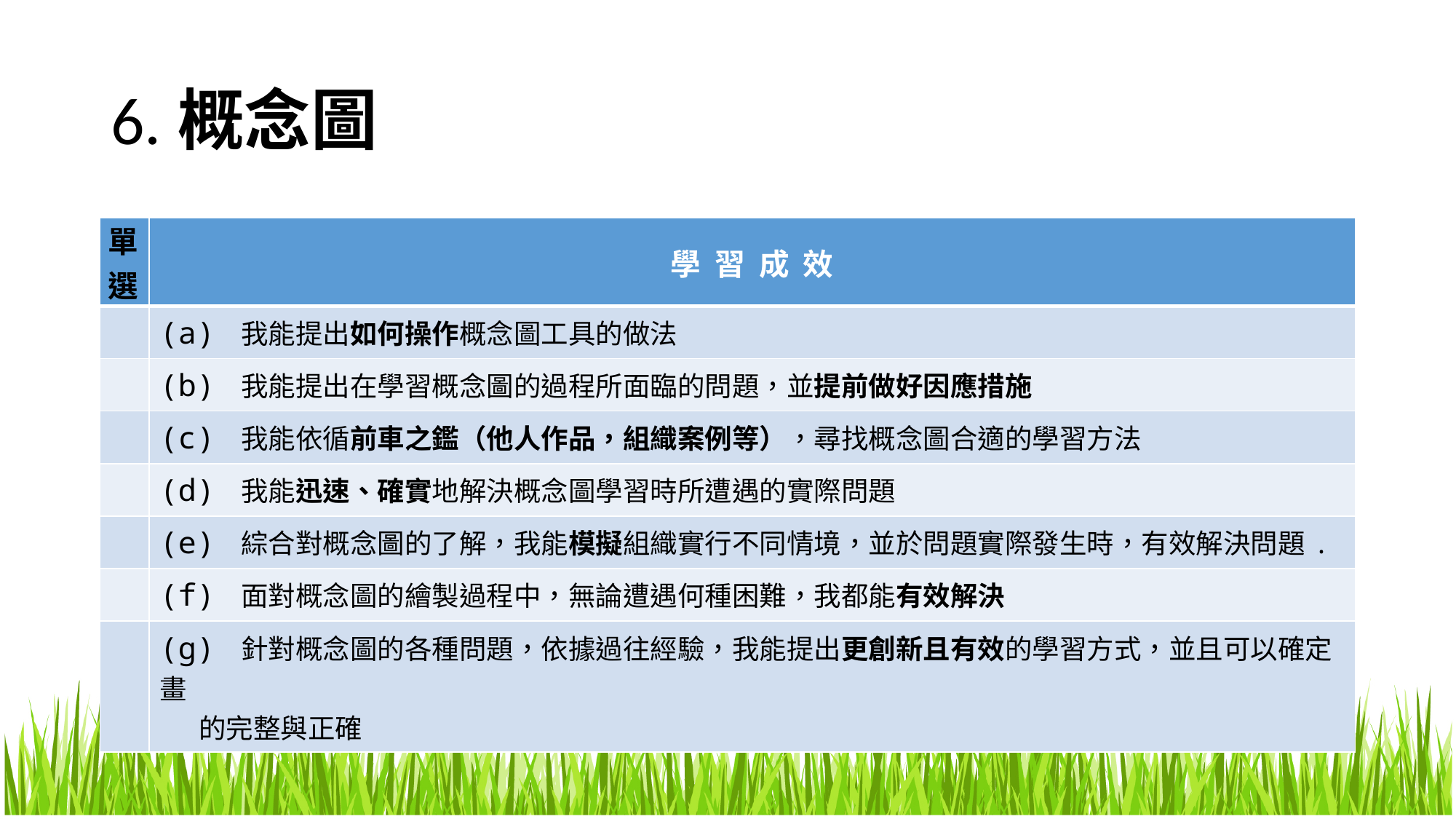

# 6.概念圖
| 單選 | 學 習 成 效 |
| --- | --- |
|  | (a) 我能提出如何操作概念圖工具的做法 |
|  | (b) 我能提出在學習概念圖的過程所面臨的問題，並提前做好因應措施 |
|  | (c) 我能依循前車之鑑（他人作品，組織案例等），尋找概念圖合適的學習方法 |
|  | (d) 我能迅速、確實地解決概念圖學習時所遭遇的實際問題 |
|  | (e) 綜合對概念圖的了解，我能模擬組織實行不同情境，並於問題實際發生時，有效解決問題. |
|  | (f) 面對概念圖的繪製過程中，無論遭遇何種困難，我都能有效解決 |
|  | (g) 針對概念圖的各種問題，依據過往經驗，我能提出更創新且有效的學習方式，並且可以確定畫 的完整與正確 |